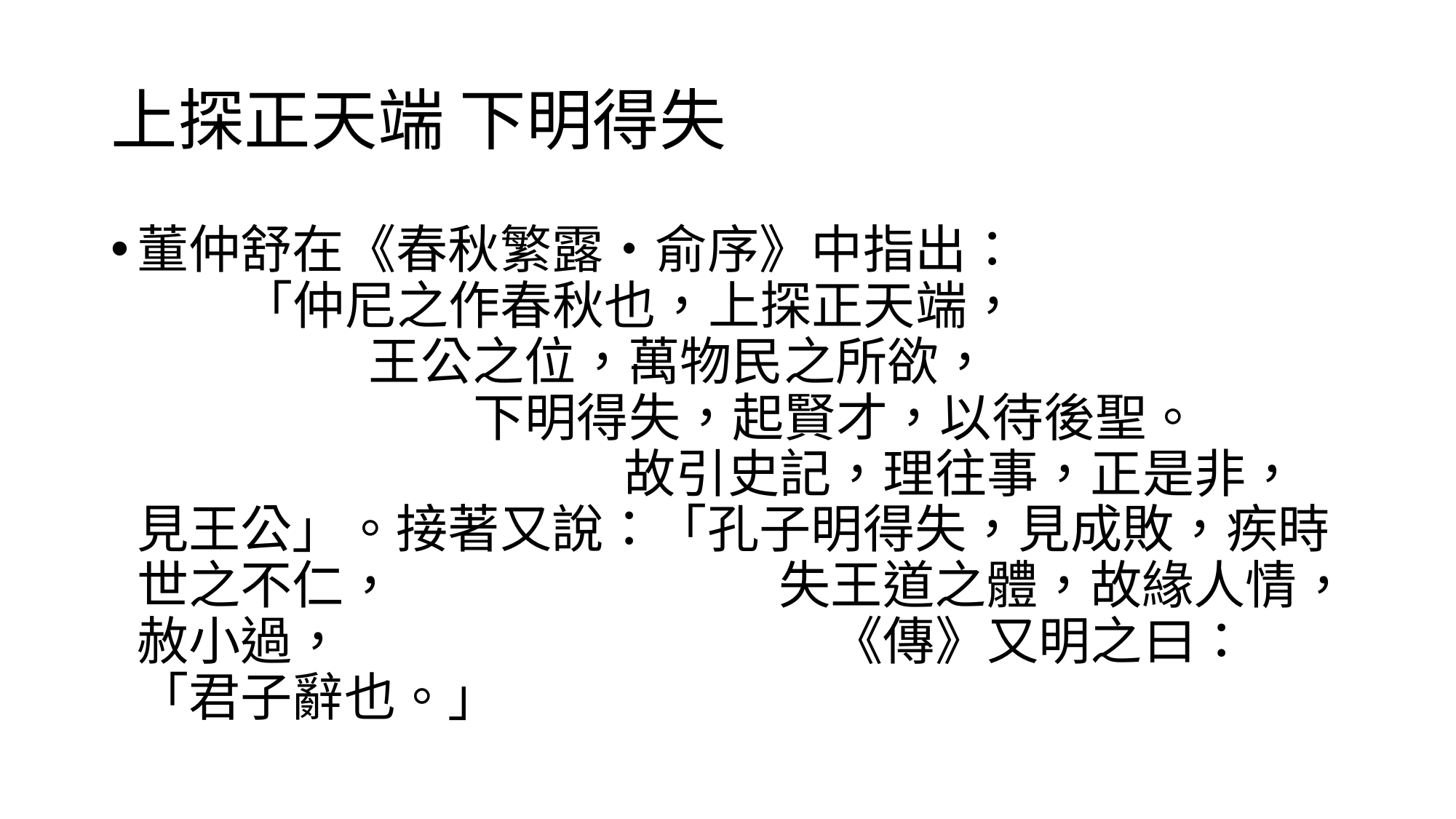

# 上探正天端 下明得失
董仲舒在《春秋繁露‧俞序》中指出：                                      「仲尼之作春秋也，上探正天端，                                                王公之位，萬物民之所欲，                                                            下明得失，起賢才，以待後聖。                                                       故引史記，理往事，正是非，見王公」。接著又說：「孔子明得失，見成敗，疾時世之不仁，                                 失王道之體，故緣人情，赦小過，                                          《傳》又明之曰：「君子辭也。」